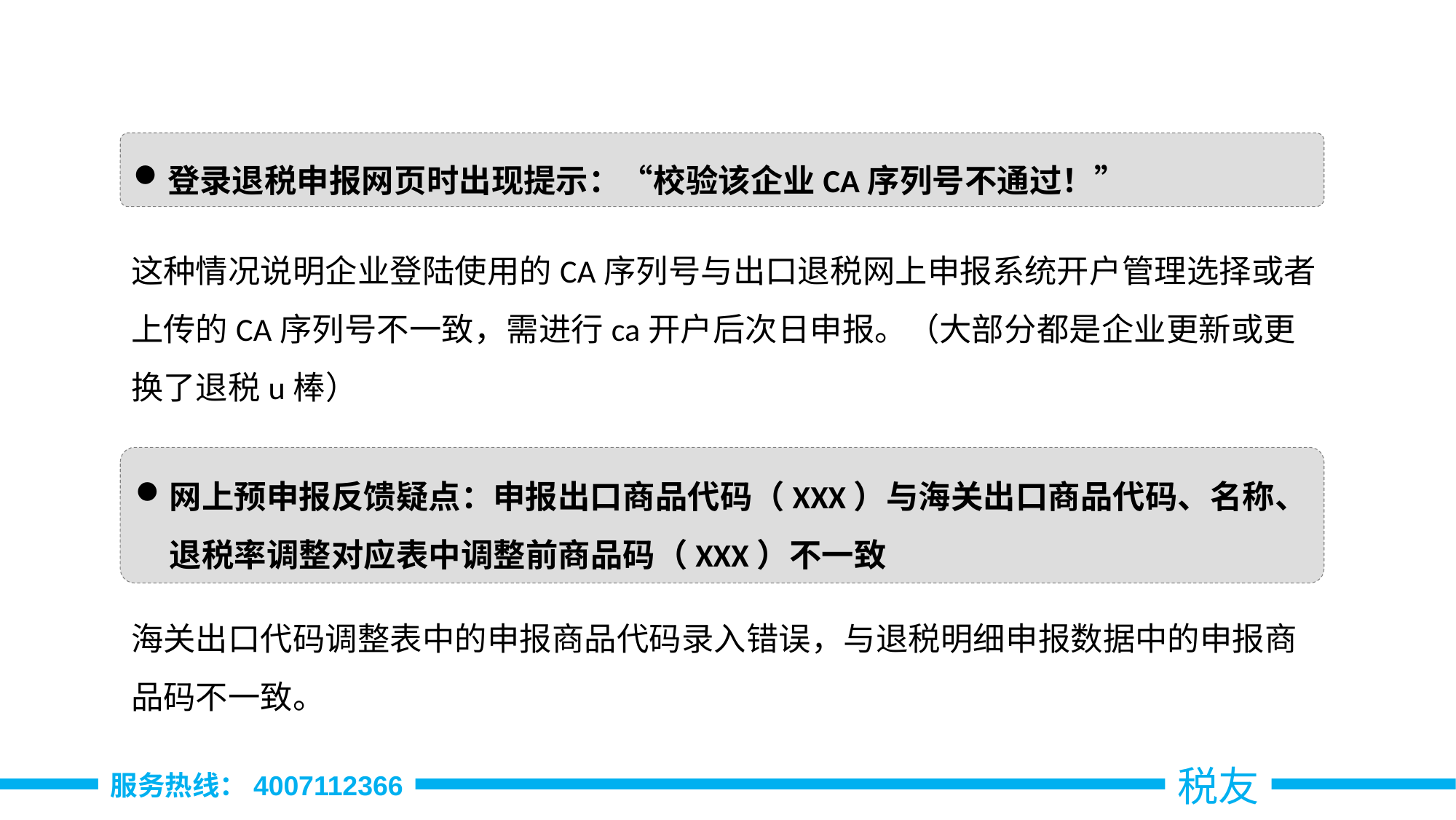

登录退税申报网页时出现提示：“校验该企业CA序列号不通过！”
这种情况说明企业登陆使用的CA序列号与出口退税网上申报系统开户管理选择或者上传的CA序列号不一致，需进行ca开户后次日申报。（大部分都是企业更新或更换了退税u棒）
网上预申报反馈疑点：申报出口商品代码（XXX）与海关出口商品代码、名称、退税率调整对应表中调整前商品码（XXX）不一致
海关出口代码调整表中的申报商品代码录入错误，与退税明细申报数据中的申报商品码不一致。